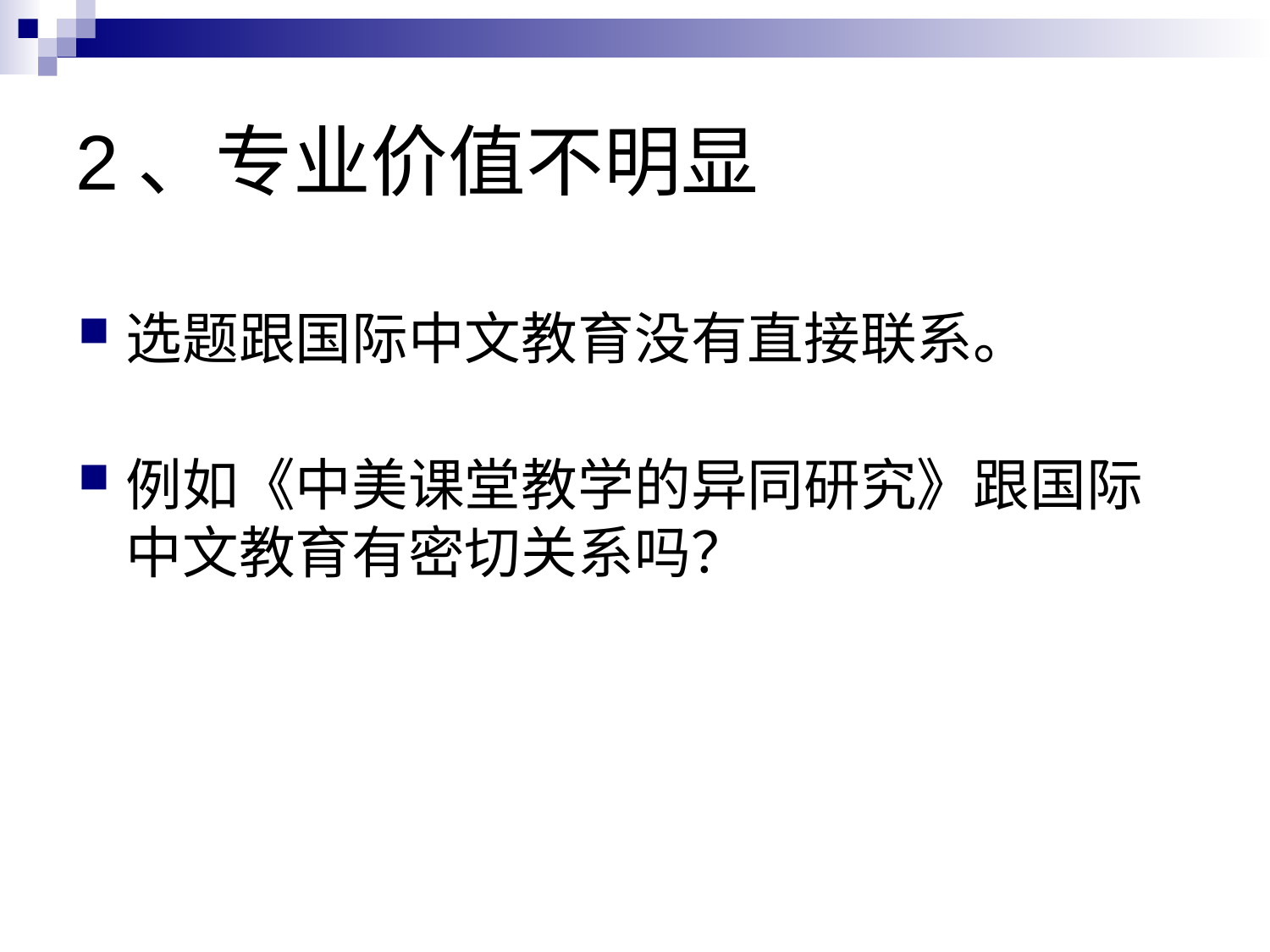

2、专业价值不明显
选题跟国际中文教育没有直接联系。
例如《中美课堂教学的异同研究》跟国际中文教育有密切关系吗？